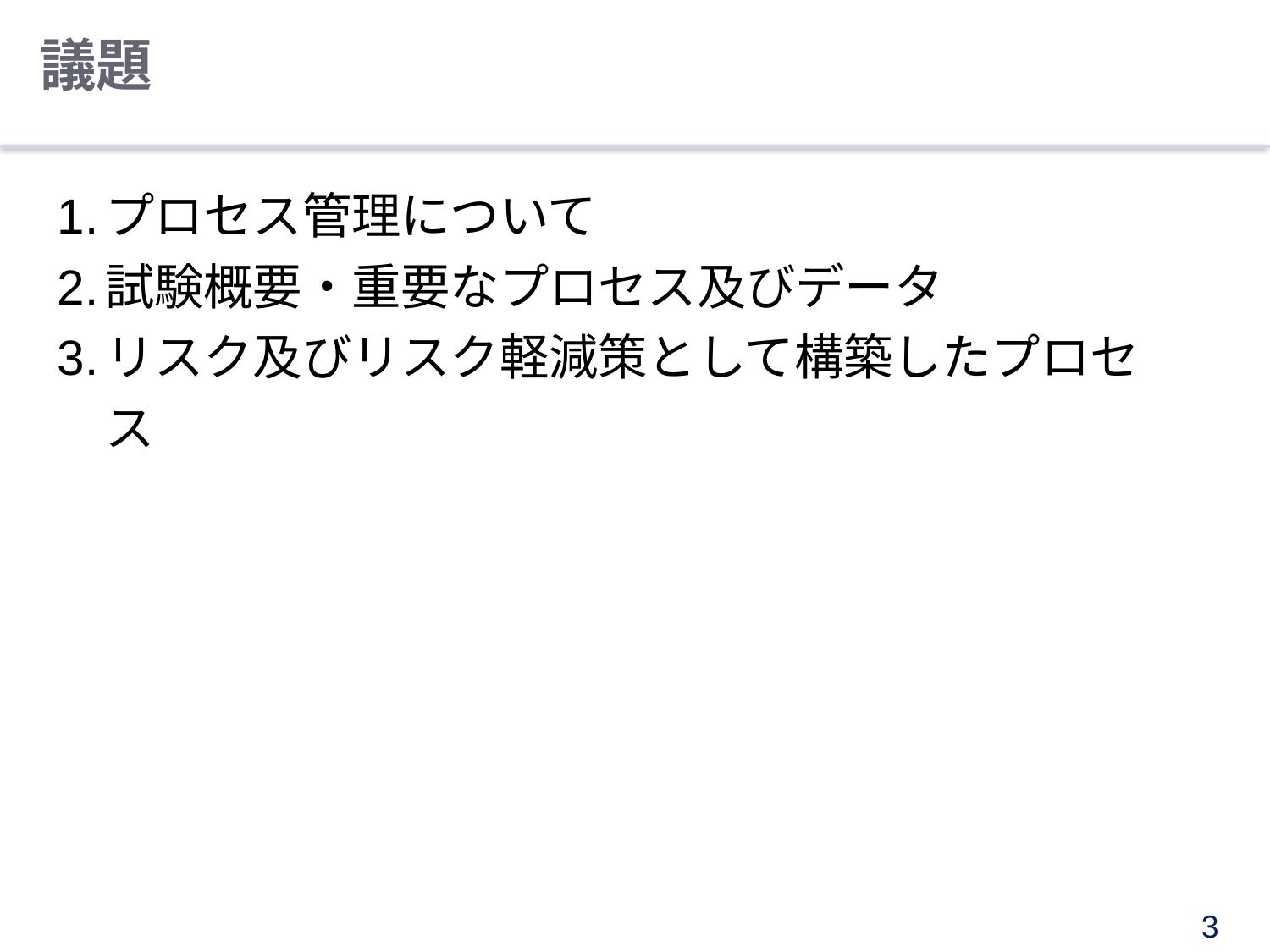

議題
プロセス管理について
試験概要・重要なプロセス及びデータ
リスク及びリスク軽減策として構築したプロセス